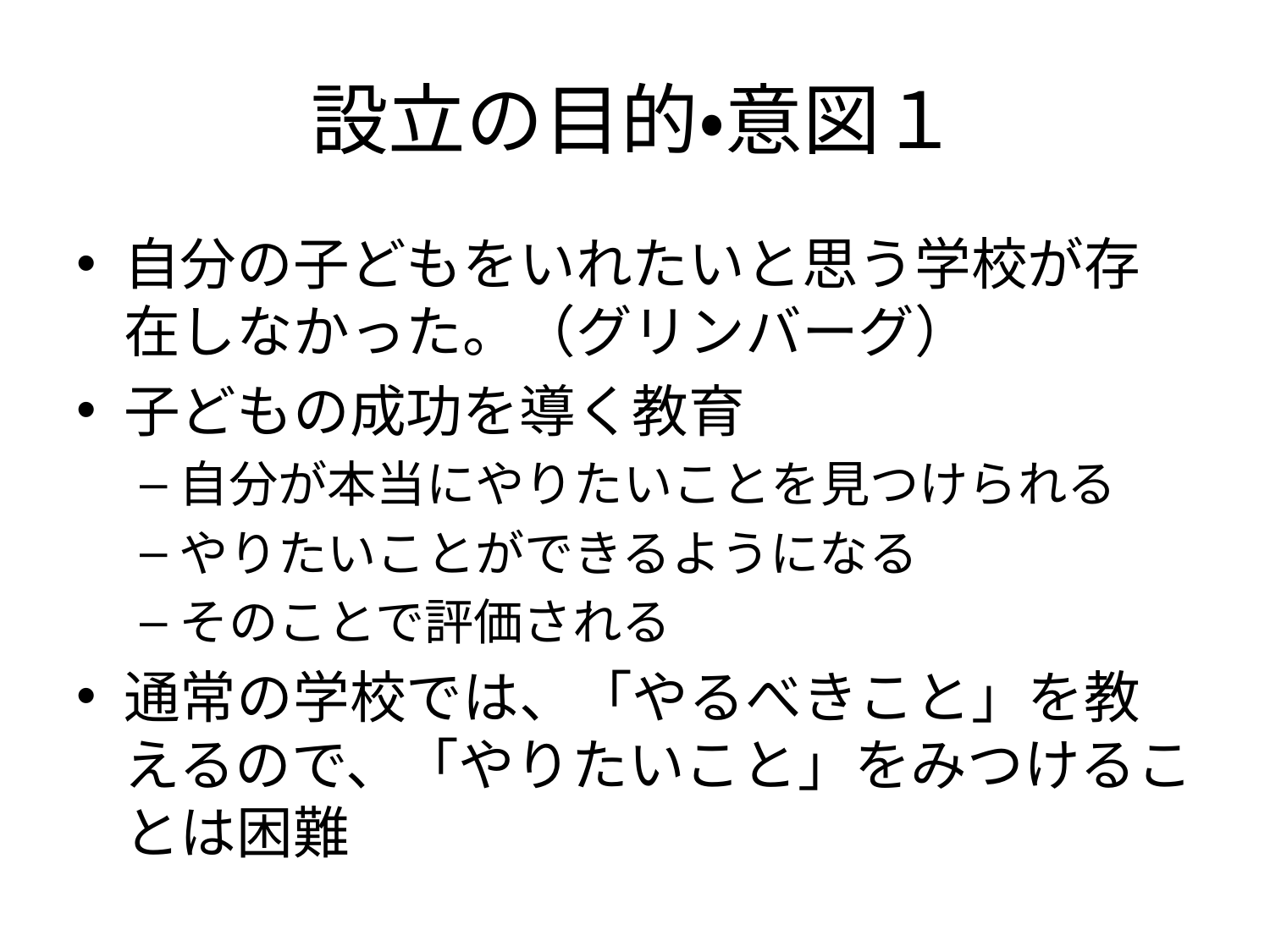

# 設立の目的・意図１
自分の子どもをいれたいと思う学校が存在しなかった。（グリンバーグ）
子どもの成功を導く教育
自分が本当にやりたいことを見つけられる
やりたいことができるようになる
そのことで評価される
通常の学校では、「やるべきこと」を教えるので、「やりたいこと」をみつけることは困難